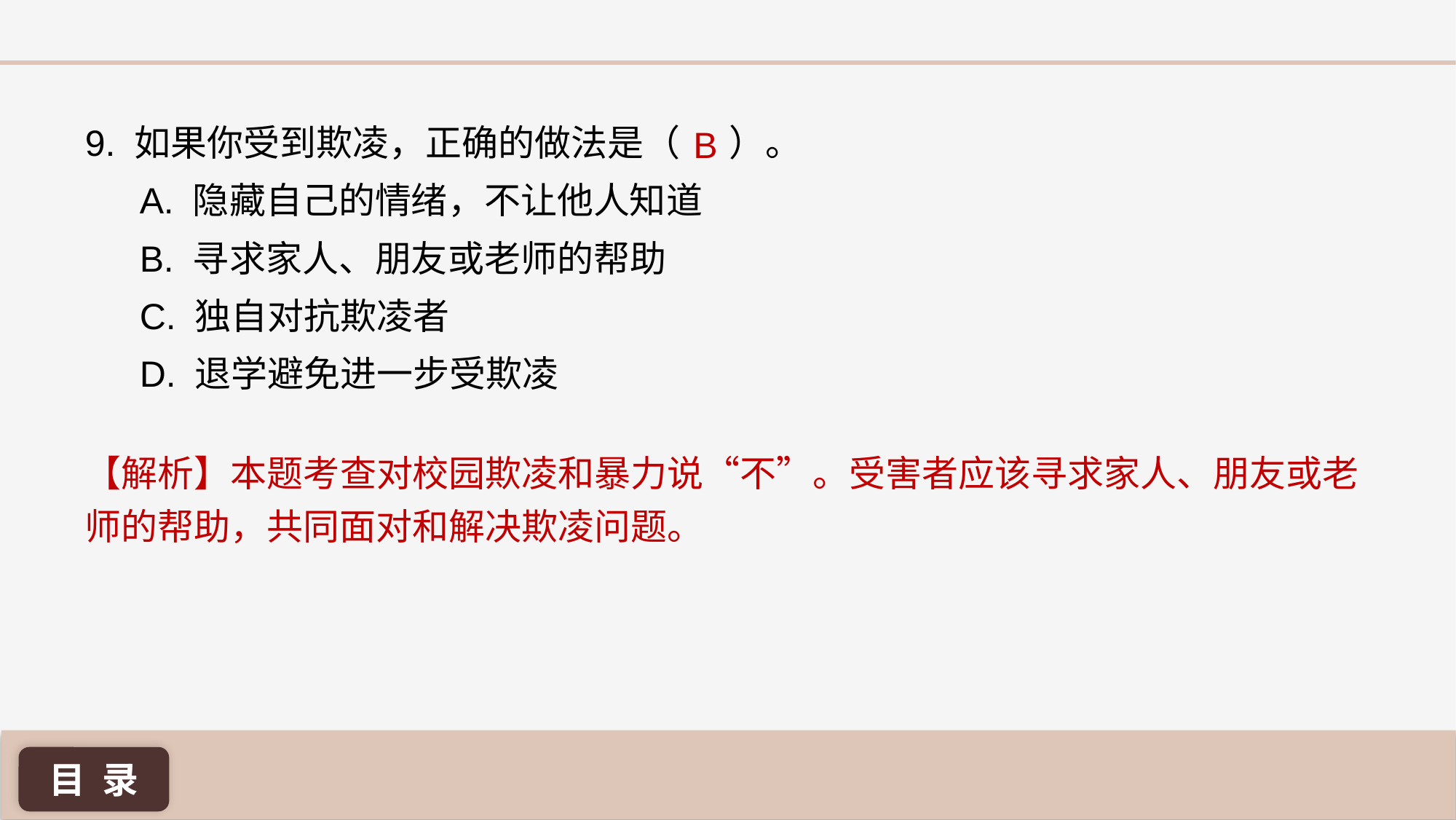

B
9. 如果你受到欺凌，正确的做法是（      ）。
A. 隐藏自己的情绪，不让他人知道
B. 寻求家人、朋友或老师的帮助
C. 独自对抗欺凌者
D. 退学避免进一步受欺凌
【解析】本题考查对校园欺凌和暴力说“不”。受害者应该寻求家人、朋友或老师的帮助，共同面对和解决欺凌问题。